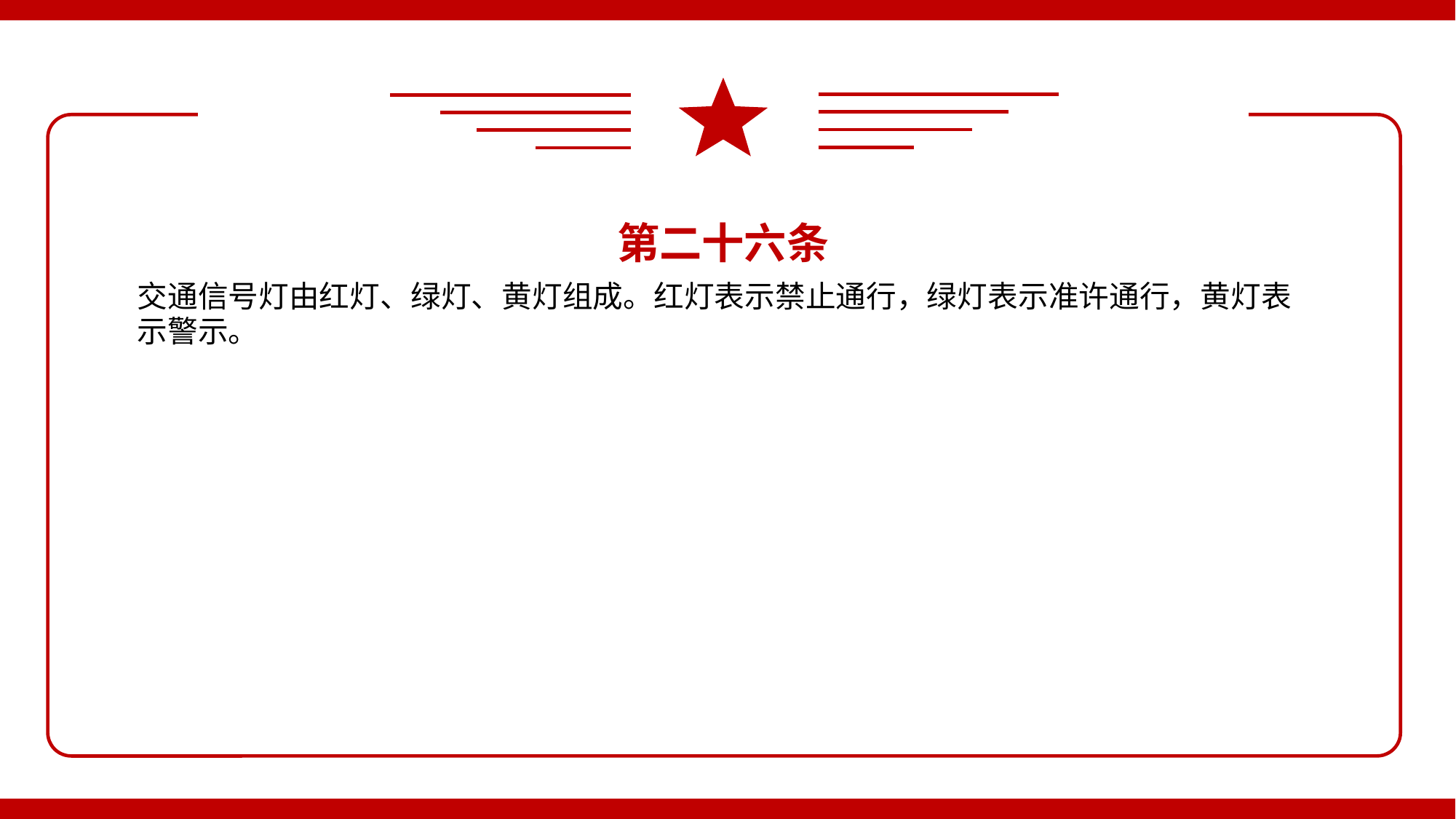

第二十六条
交通信号灯由红灯、绿灯、黄灯组成。红灯表示禁止通行，绿灯表示准许通行，黄灯表示警示。